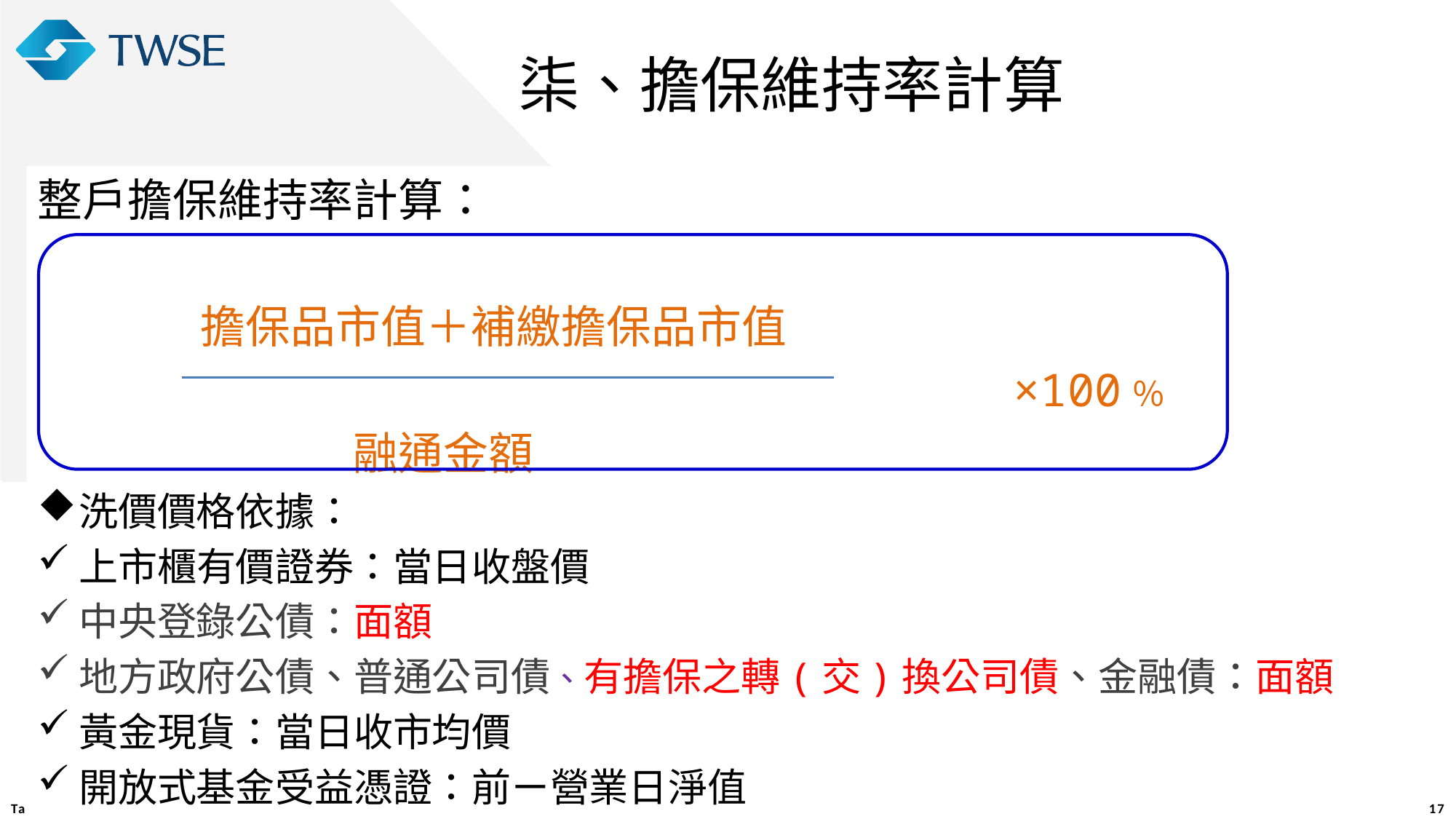

柒、擔保維持率計算
整戶擔保維持率計算：

               擔保品市值＋補繳擔保品市值
                                    ×100％
                              融通金額
洗價價格依據：
上市櫃有價證券：當日收盤價
中央登錄公債：面額
地方政府公債、普通公司債、有擔保之轉(交)換公司債、金融債：面額
黃金現貨：當日收市均價
開放式基金受益憑證：前ㄧ營業日淨值

17